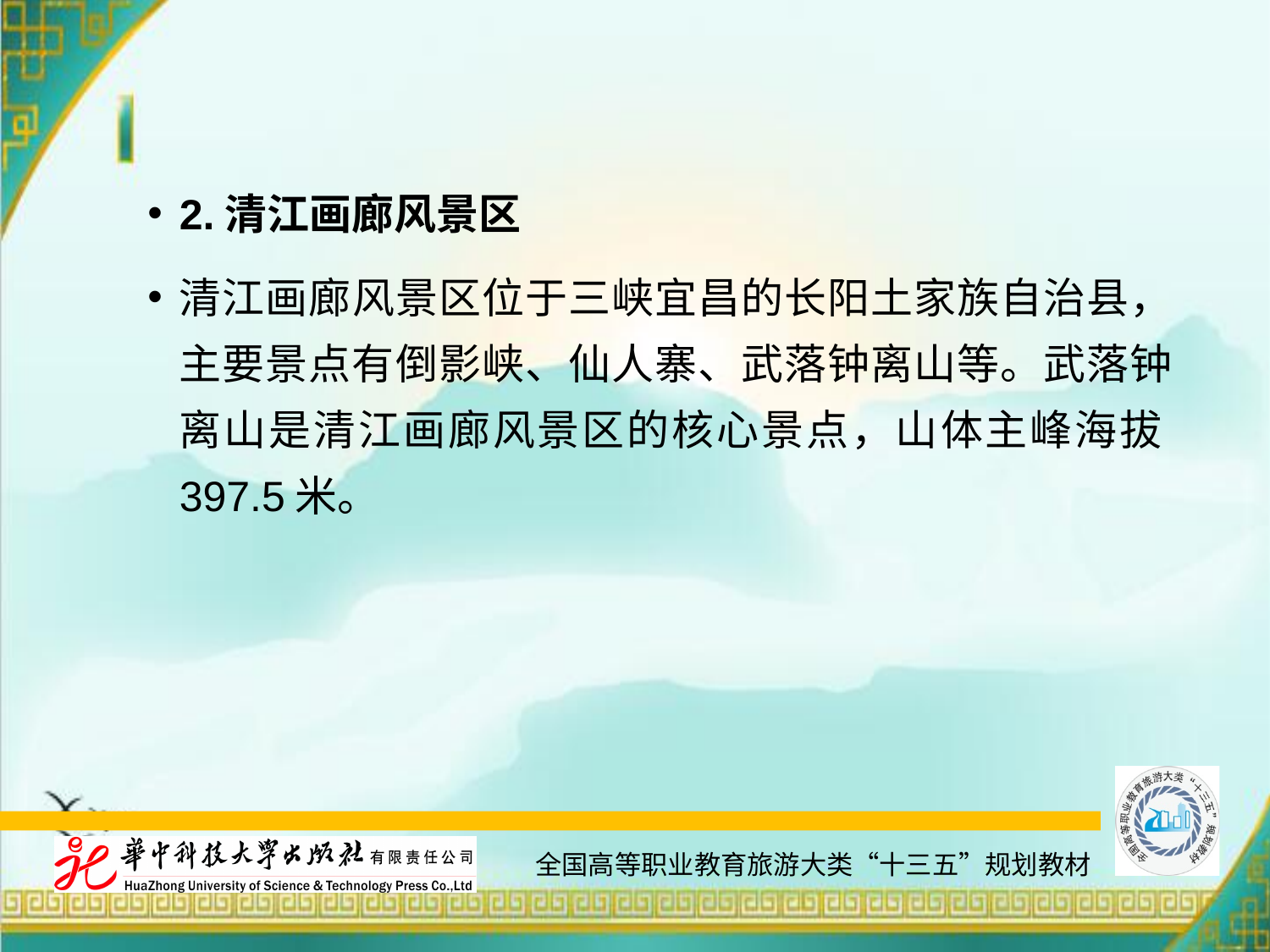

#
2.清江画廊风景区
清江画廊风景区位于三峡宜昌的长阳土家族自治县，主要景点有倒影峡、仙人寨、武落钟离山等。武落钟离山是清江画廊风景区的核心景点，山体主峰海拔397.5米。